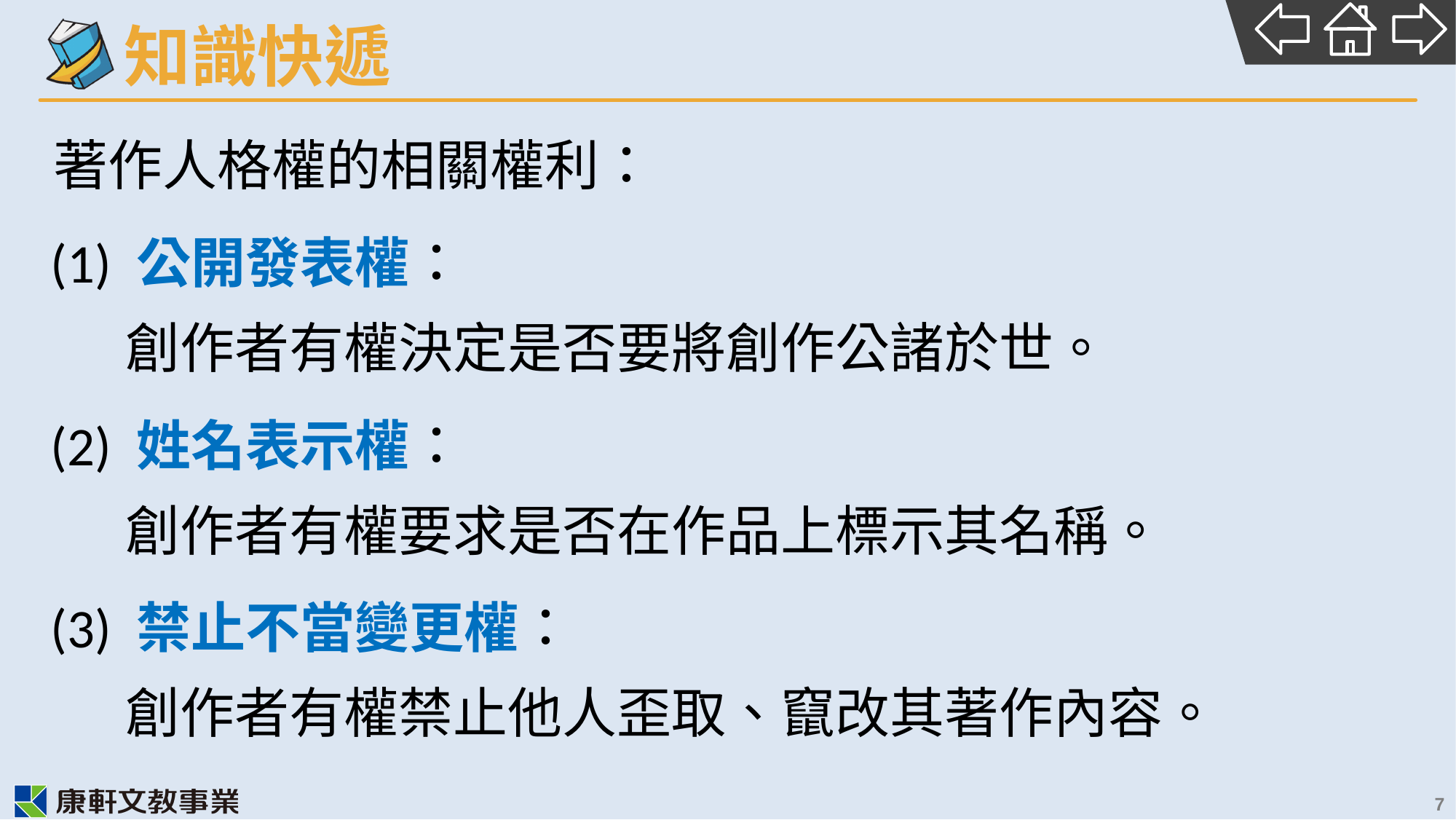

著作人格權的相關權利：
(1) 公開發表權：
創作者有權決定是否要將創作公諸於世。
(2) 姓名表示權：
創作者有權要求是否在作品上標示其名稱。
(3) 禁止不當變更權：
創作者有權禁止他人歪取、竄改其著作內容。
7